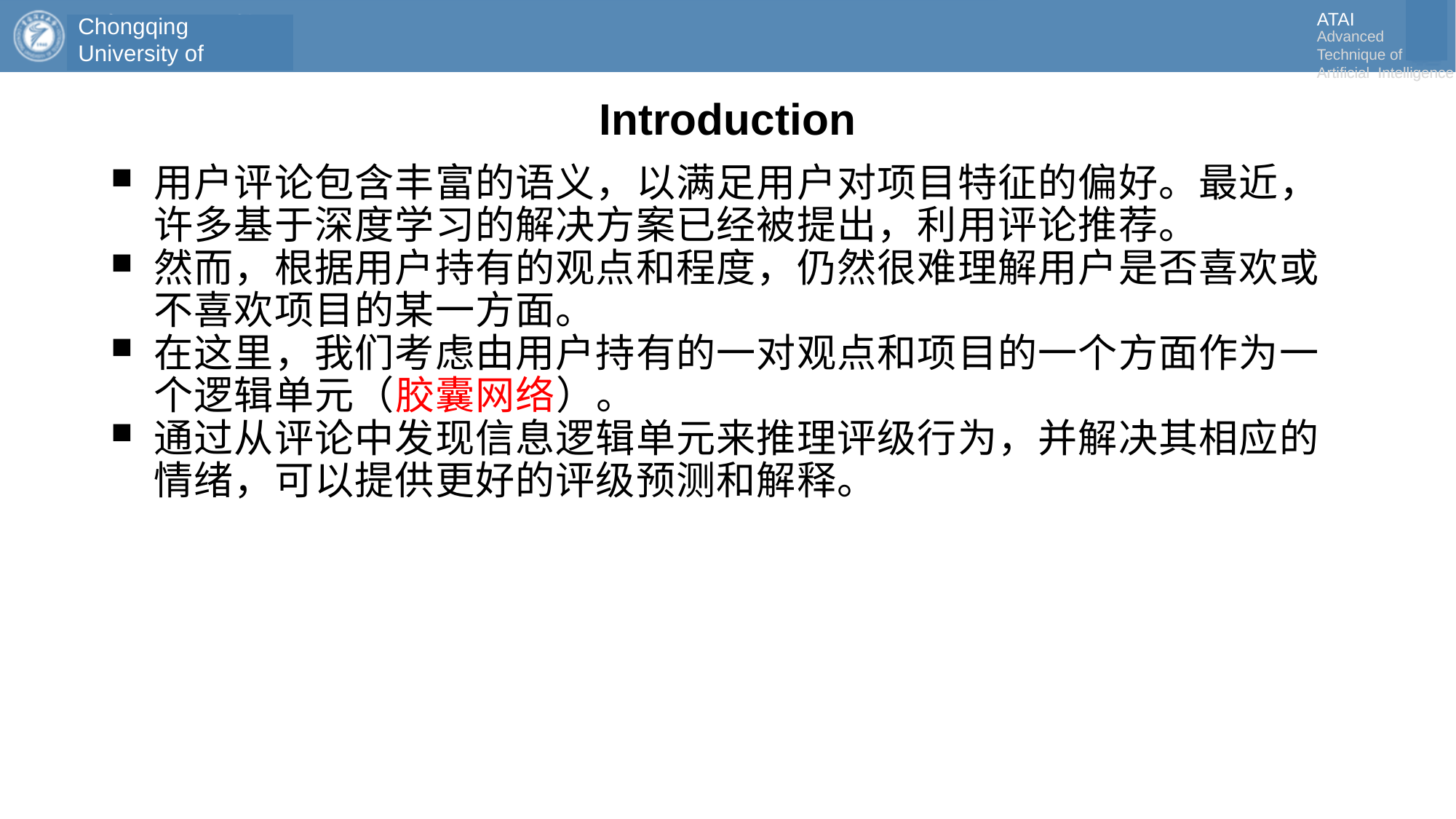

# Introduction
用户评论包含丰富的语义，以满足用户对项目特征的偏好。最近，许多基于深度学习的解决方案已经被提出，利用评论推荐。
然而，根据用户持有的观点和程度，仍然很难理解用户是否喜欢或不喜欢项目的某一方面。
在这里，我们考虑由用户持有的一对观点和项目的一个方面作为一个逻辑单元（胶囊网络）。
通过从评论中发现信息逻辑单元来推理评级行为，并解决其相应的情绪，可以提供更好的评级预测和解释。